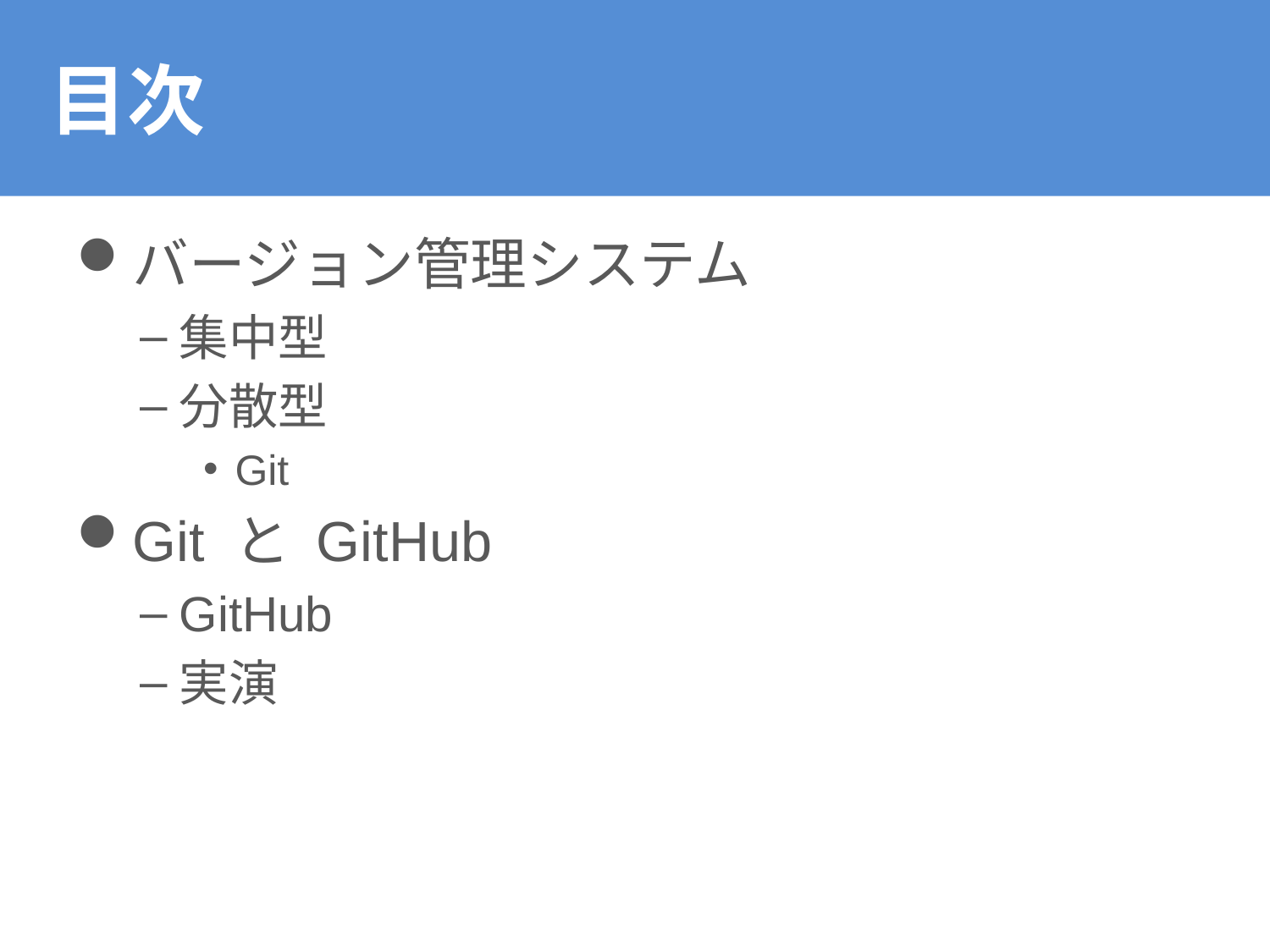

# 目次
バージョン管理システム
集中型
分散型
Git
Git と GitHub
GitHub
実演